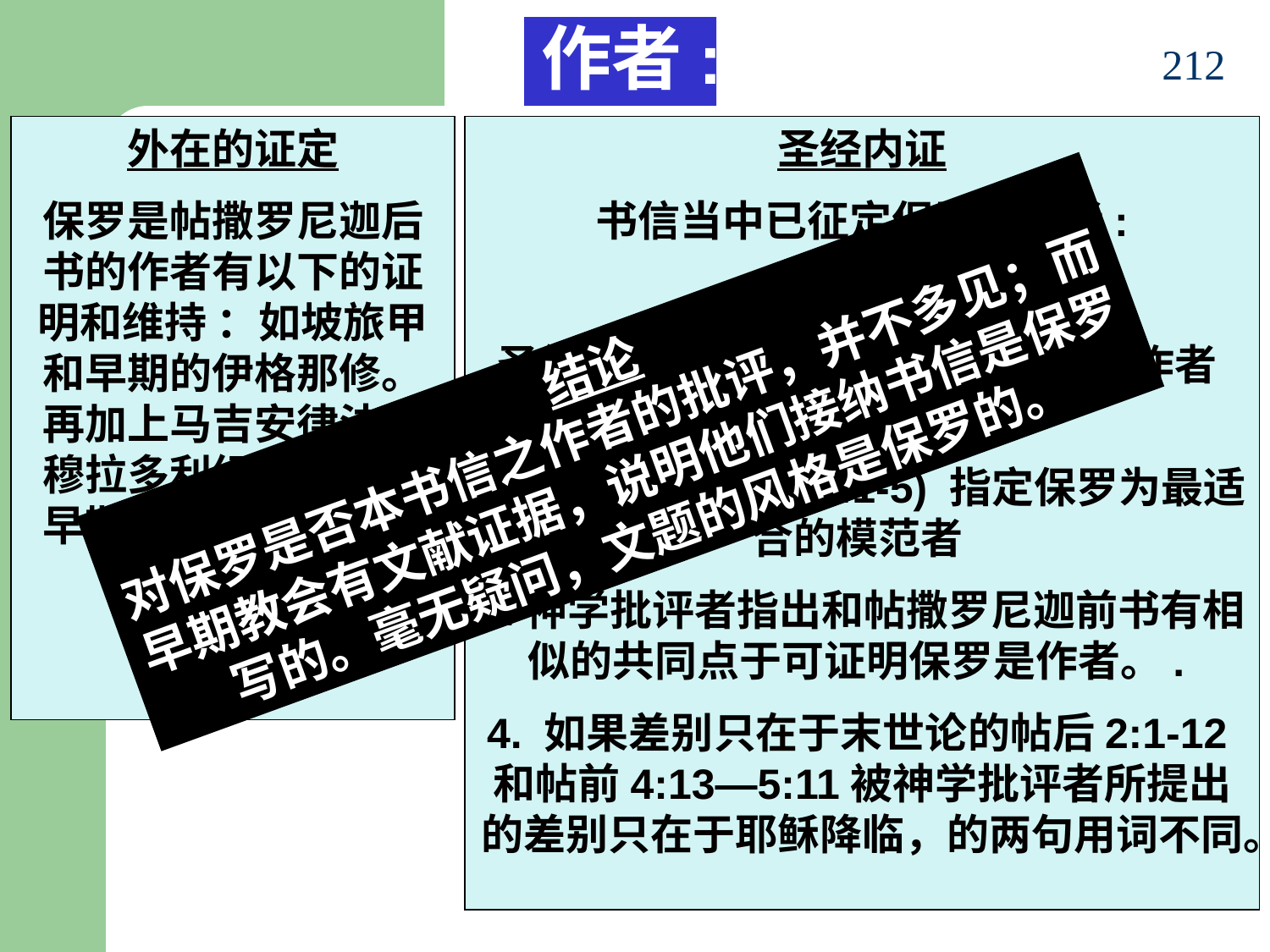

作者:
212
外在的证定
保罗是帖撒罗尼迦后书的作者有以下的证明和维持 ：如坡旅甲和早期的伊格那修。 再加上马吉安律法和穆拉多利经目，还有早期的教父的见证。
圣经内证
书信当中已征定保罗为作者:

圣经记载保罗是写帖撒罗尼迦书的作者(帖1:1; 3:17).
2. 未成熟的结束(3:1-5) 指定保罗为最适合的模范者
3.神学批评者指出和帖撒罗尼迦前书有相似的共同点于可证明保罗是作者。.
4. 如果差别只在于末世论的帖后2:1-12和帖前4:13—5:11被神学批评者所提出的差别只在于耶稣降临，的两句用词不同。
结论
对保罗是否本书信之作者的批评，并不多见；而早期教会有文献证据，说明他们接纳书信是保罗写的。毫无疑问，文题的风格是保罗的。